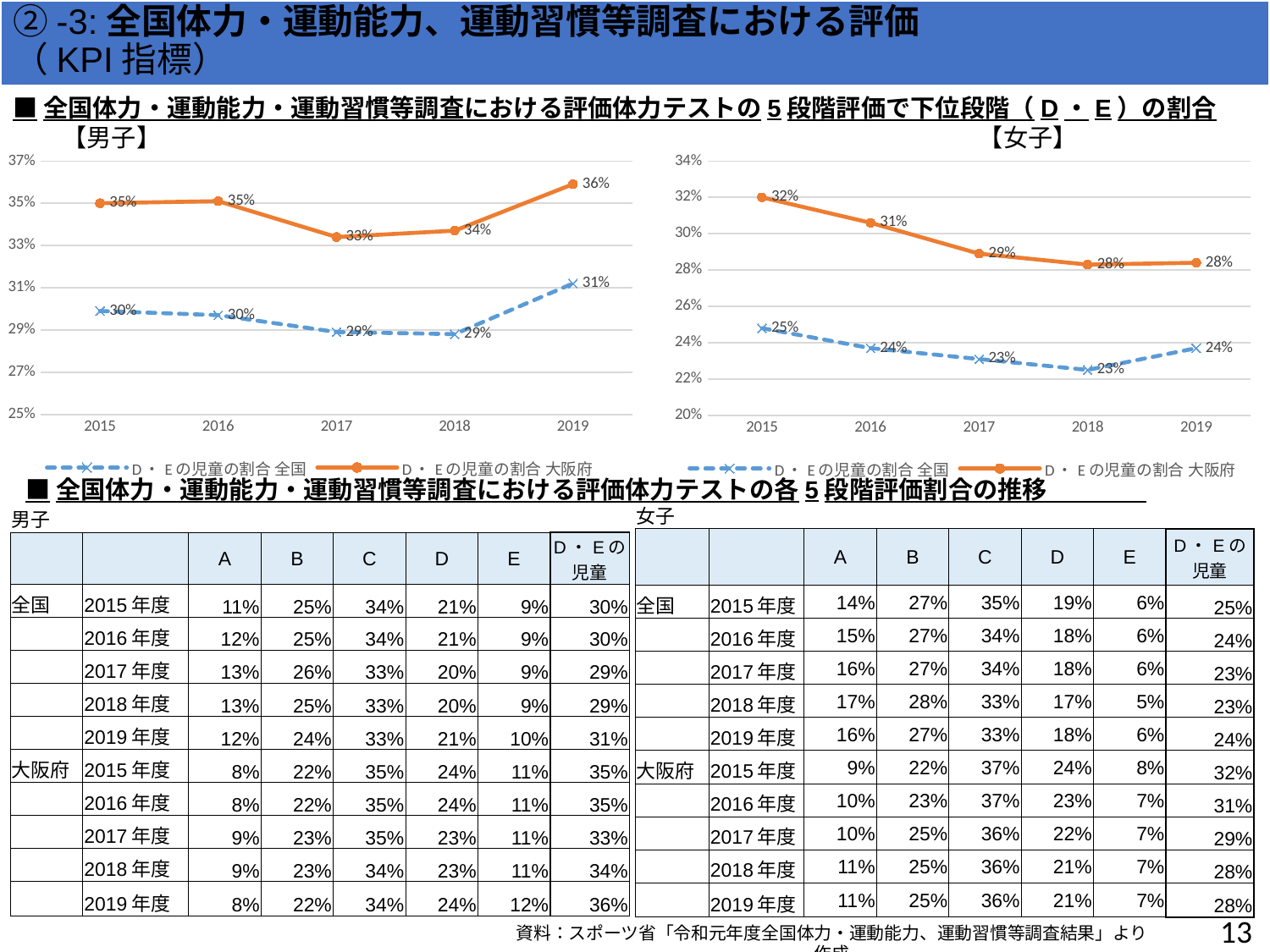

方向性Ⅱ）若者が活躍でき、子育て安心の都市「大阪」の実現
②-3:全国体力・運動能力、運動習慣等調査における評価　　　　　　　　（KPI指標）
■全国体力・運動能力・運動習慣等調査における評価体力テストの5段階評価で下位段階（D・E）の割合
　　【男子】　　　　　　　　　　　　　　　　　　　　　　　　　　　　　　　　　【女子】

### Chart

| Category | D・Eの児童の割合 | D・Eの児童の割合 |
|---|---|---|
| 2015 | 0.299 | 0.35 |
| 2016 | 0.297 | 0.351 |
| 2017 | 0.28900000000000003 | 0.334 |
| 2018 | 0.28800000000000003 | 0.337 |
| 2019 | 0.312 | 0.359 |

### Chart

| Category | D・Eの児童の割合 | D・Eの児童の割合 |
|---|---|---|
| 2015 | 0.248 | 0.32 |
| 2016 | 0.237 | 0.306 |
| 2017 | 0.23099999999999998 | 0.289 |
| 2018 | 0.225 | 0.283 |
| 2019 | 0.237 | 0.284 |
■全国体力・運動能力・運動習慣等調査における評価体力テストの各5段階評価割合の推移
| 女子 |  |  |  |  |  |  |  |
| --- | --- | --- | --- | --- | --- | --- | --- |
|  |  | A | B | C | D | E | D・Eの 児童 |
| 全国 | 2015年度 | 14% | 27% | 35% | 19% | 6% | 25% |
|  | 2016年度 | 15% | 27% | 34% | 18% | 6% | 24% |
|  | 2017年度 | 16% | 27% | 34% | 18% | 6% | 23% |
|  | 2018年度 | 17% | 28% | 33% | 17% | 5% | 23% |
|  | 2019年度 | 16% | 27% | 33% | 18% | 6% | 24% |
| 大阪府 | 2015年度 | 9% | 22% | 37% | 24% | 8% | 32% |
|  | 2016年度 | 10% | 23% | 37% | 23% | 7% | 31% |
|  | 2017年度 | 10% | 25% | 36% | 22% | 7% | 29% |
|  | 2018年度 | 11% | 25% | 36% | 21% | 7% | 28% |
|  | 2019年度 | 11% | 25% | 36% | 21% | 7% | 28% |
| 男子 |  |  |  |  |  |  |  |
| --- | --- | --- | --- | --- | --- | --- | --- |
|  |  | A | B | C | D | E | D・Eの児童 |
| 全国 | 2015年度 | 11% | 25% | 34% | 21% | 9% | 30% |
|  | 2016年度 | 12% | 25% | 34% | 21% | 9% | 30% |
|  | 2017年度 | 13% | 26% | 33% | 20% | 9% | 29% |
|  | 2018年度 | 13% | 25% | 33% | 20% | 9% | 29% |
|  | 2019年度 | 12% | 24% | 33% | 21% | 10% | 31% |
| 大阪府 | 2015年度 | 8% | 22% | 35% | 24% | 11% | 35% |
|  | 2016年度 | 8% | 22% | 35% | 24% | 11% | 35% |
|  | 2017年度 | 9% | 23% | 35% | 23% | 11% | 33% |
|  | 2018年度 | 9% | 23% | 34% | 23% | 11% | 34% |
|  | 2019年度 | 8% | 22% | 34% | 24% | 12% | 36% |
資料：スポーツ省「令和元年度全国体力・運動能力、運動習慣等調査結果」より作成
13